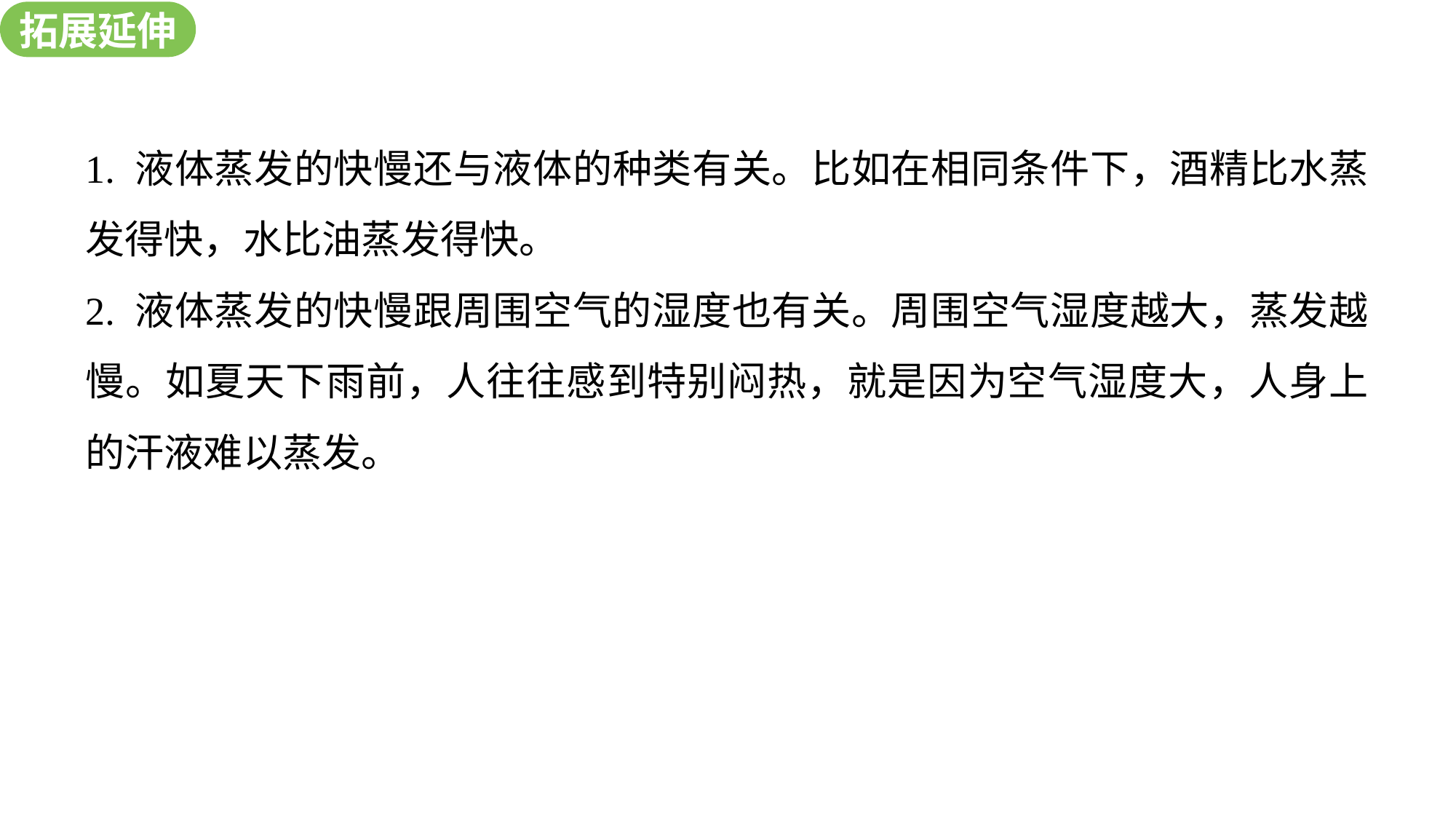

拓展延伸
1. 液体蒸发的快慢还与液体的种类有关。比如在相同条件下，酒精比水蒸发得快，水比油蒸发得快。
2. 液体蒸发的快慢跟周围空气的湿度也有关。周围空气湿度越大，蒸发越慢。如夏天下雨前，人往往感到特别闷热，就是因为空气湿度大，人身上的汗液难以蒸发。